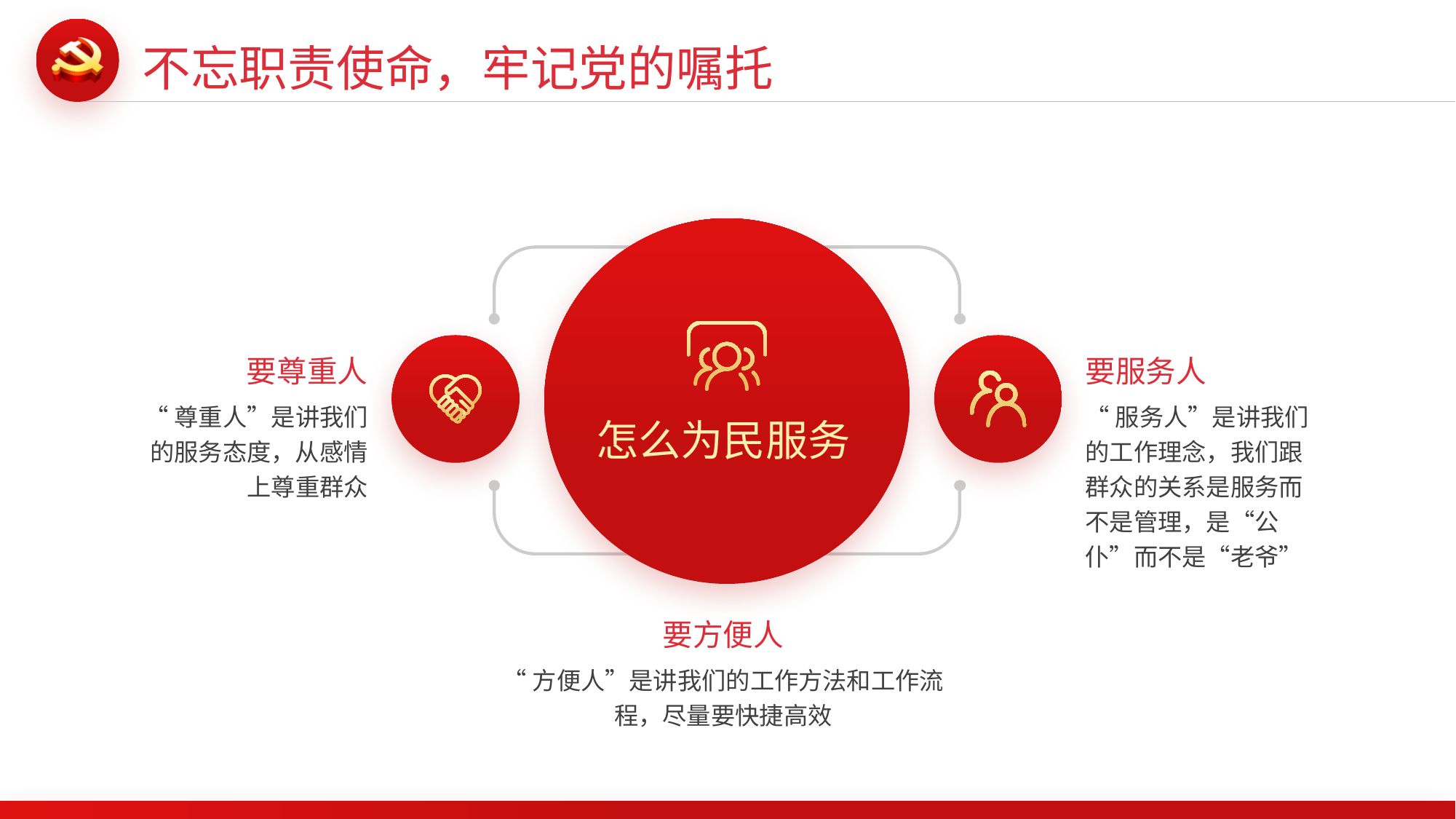

不忘职责使命，牢记党的嘱托

要尊重人
要服务人

“尊重人”是讲我们的服务态度，从感情上尊重群众
“服务人”是讲我们的工作理念，我们跟群众的关系是服务而 不是管理，是“公仆”而不是“老爷”
怎么为民服务

要方便人
“方便人”是讲我们的工作方法和工作流程，尽量要快捷高效